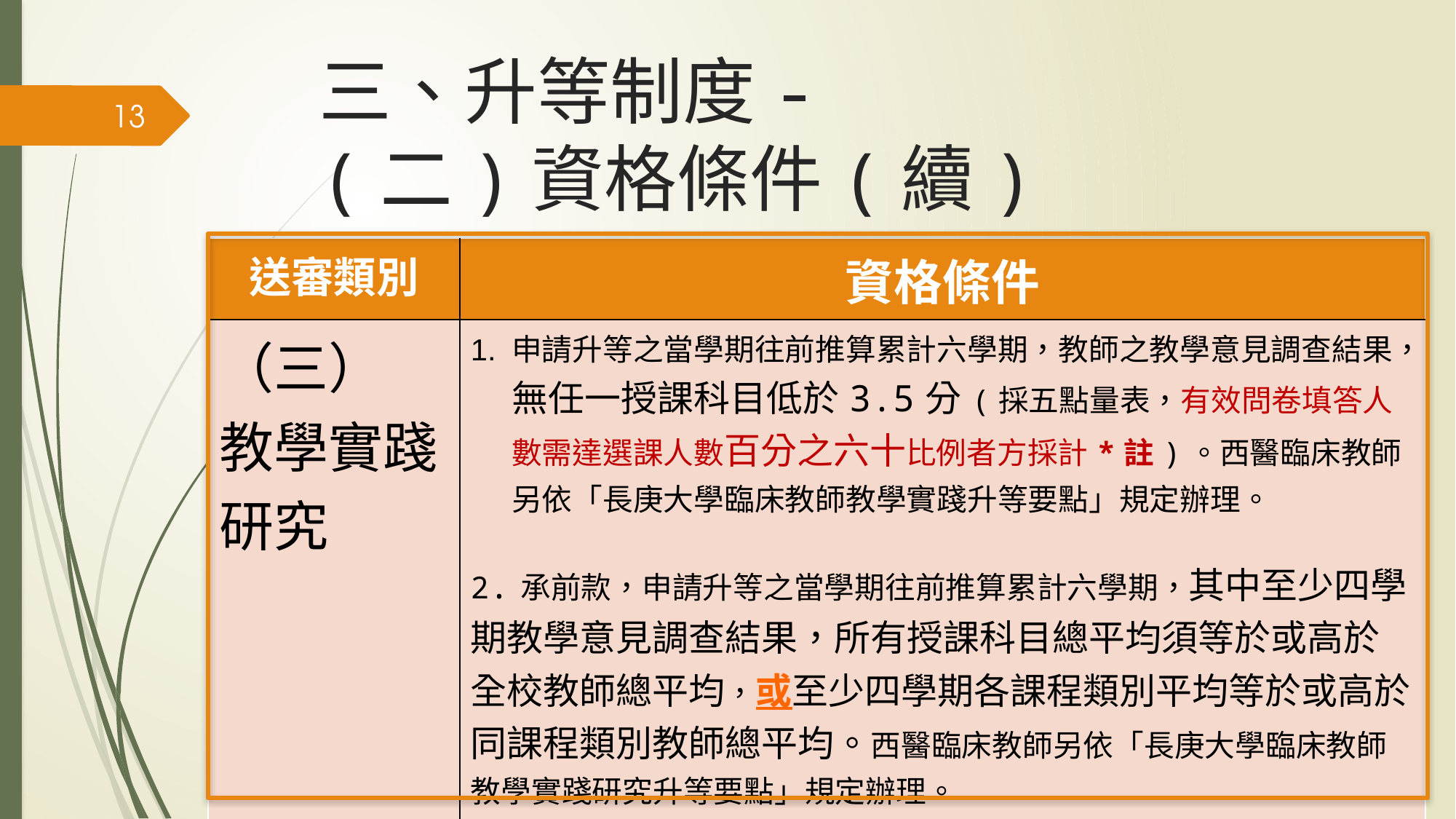

# 三、升等制度- (二)資格條件(續)
13

| 送審類別 | 資格條件 |
| --- | --- |
| （三） 教學實踐研究 | 申請升等之當學期往前推算累計六學期，教師之教學意見調查結果，無任一授課科目低於3.5分(採五點量表，有效問卷填答人數需達選課人數百分之六十比例者方採計\*註)。西醫臨床教師另依「長庚大學臨床教師教學實踐升等要點」規定辦理。 2.承前款，申請升等之當學期往前推算累計六學期，其中至少四學期教學意見調查結果，所有授課科目總平均須等於或高於全校教師總平均，或至少四學期各課程類別平均等於或高於同課程類別教師總平均。西醫臨床教師另依「長庚大學臨床教師教學實踐研究升等要點」規定辦理。 \*註:教育部規定要有「有效填答率」 |